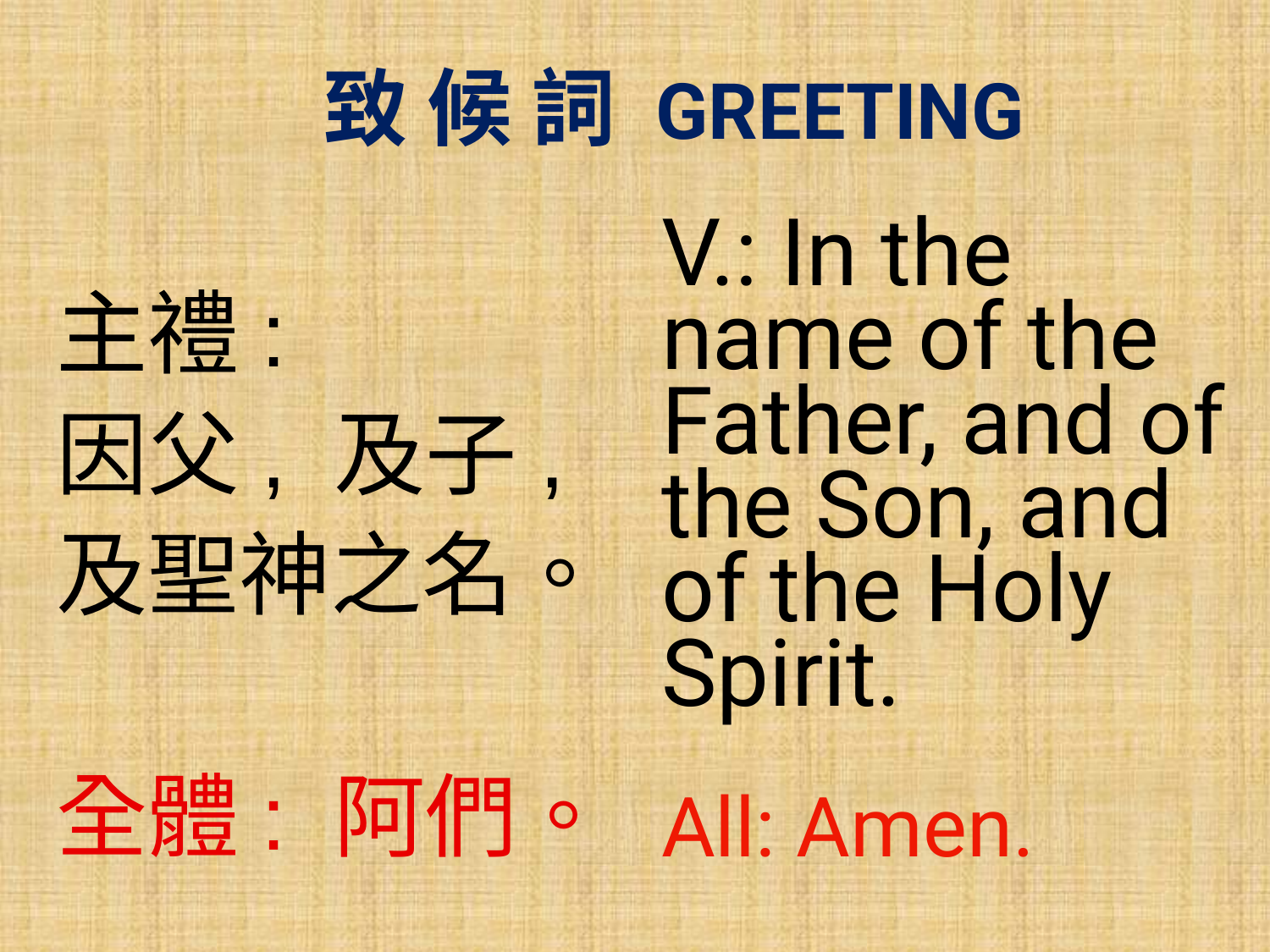

# 致 候 詞 GREETING
V.: In the name of the Father, and of the Son, and of the Holy Spirit.

All: Amen.
主禮:
因父, 及子, 及聖神之名。

全體: 阿們。